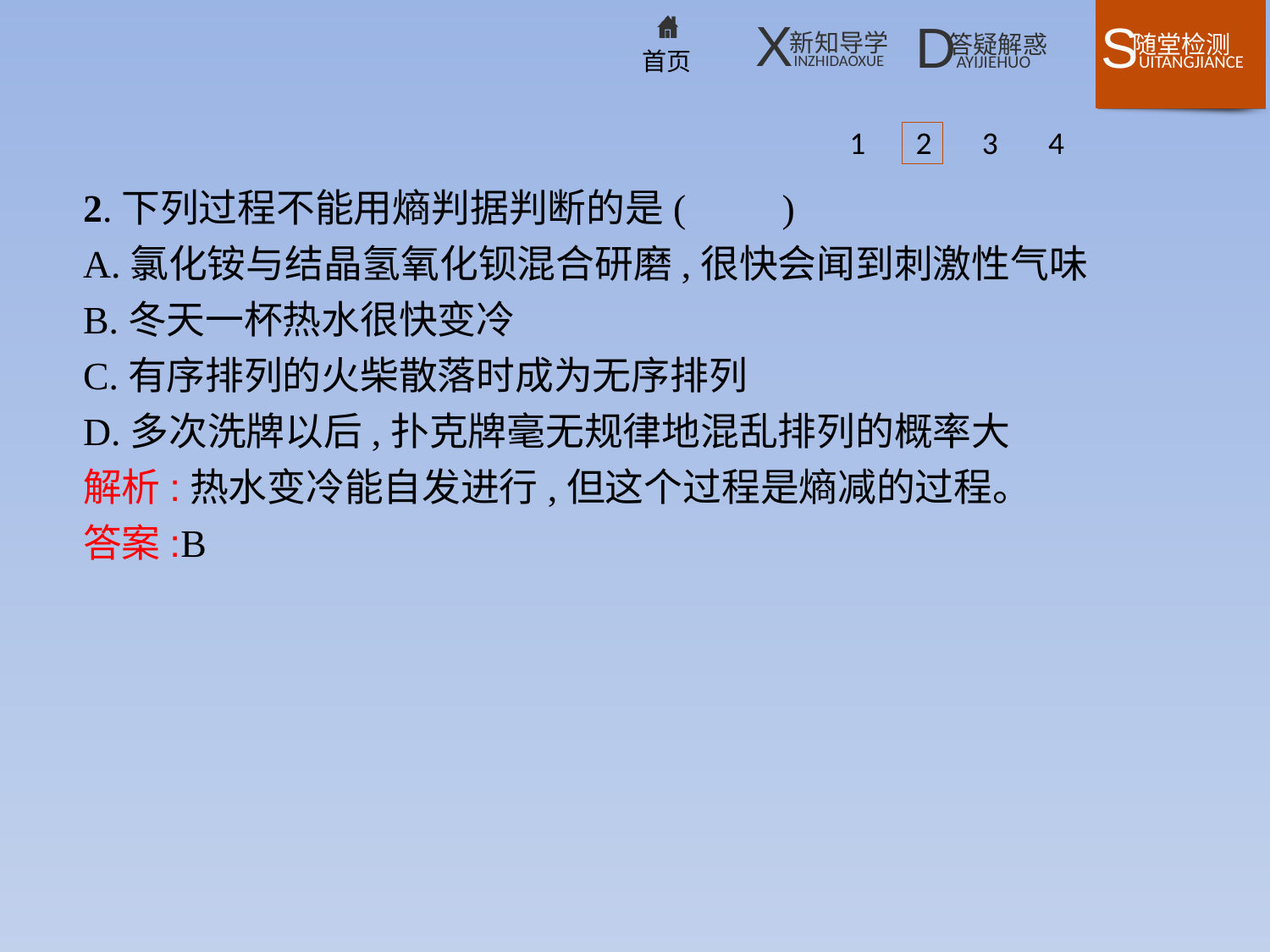

1       2       3       4

2.下列过程不能用熵判据判断的是(　　)
A.氯化铵与结晶氢氧化钡混合研磨,很快会闻到刺激性气味
B.冬天一杯热水很快变冷
C.有序排列的火柴散落时成为无序排列
D.多次洗牌以后,扑克牌毫无规律地混乱排列的概率大
解析:热水变冷能自发进行,但这个过程是熵减的过程。
答案:B